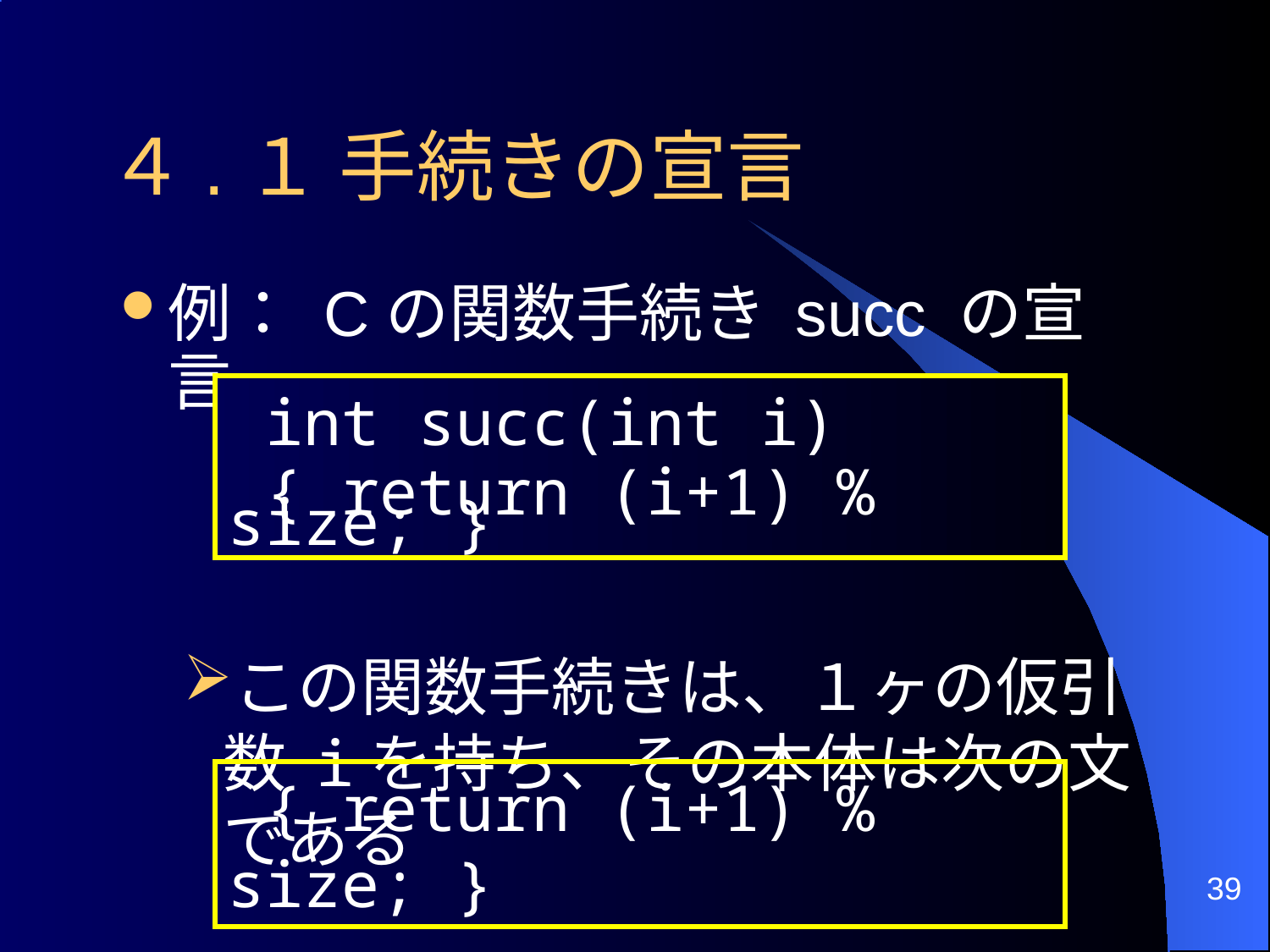

４.１ 手続きの宣言
例： Cの関数手続き succ の宣言

この関数手続きは、１ヶの仮引数 iを持ち、その本体は次の文である
 int succ(int i)
 { return (i+1) % size; }
 { return (i+1) % size; }
39